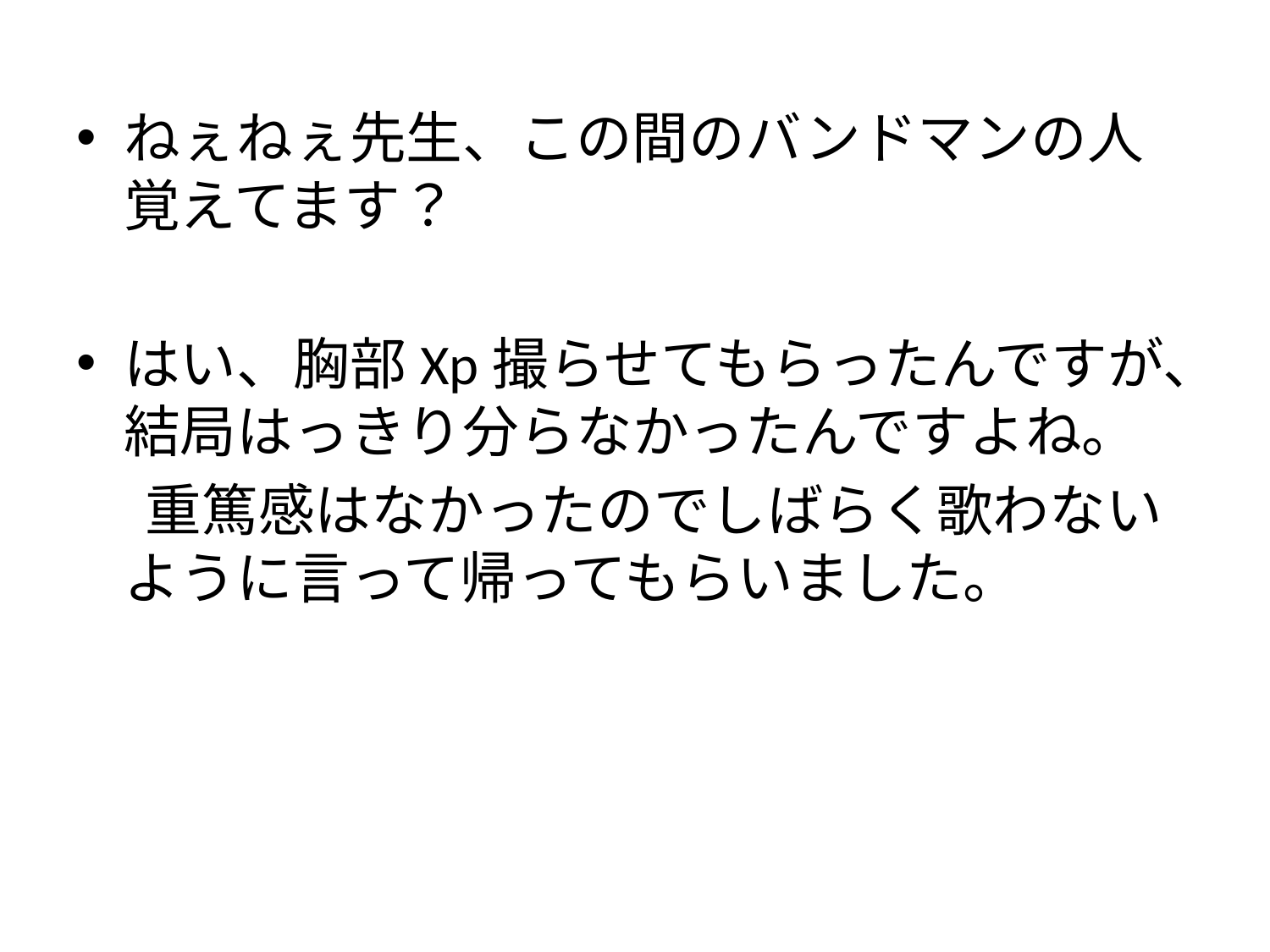

ねぇねぇ先生、この間のバンドマンの人覚えてます？

はい、胸部Xp撮らせてもらったんですが、結局はっきり分らなかったんですよね。
　 重篤感はなかったのでしばらく歌わないように言って帰ってもらいました。